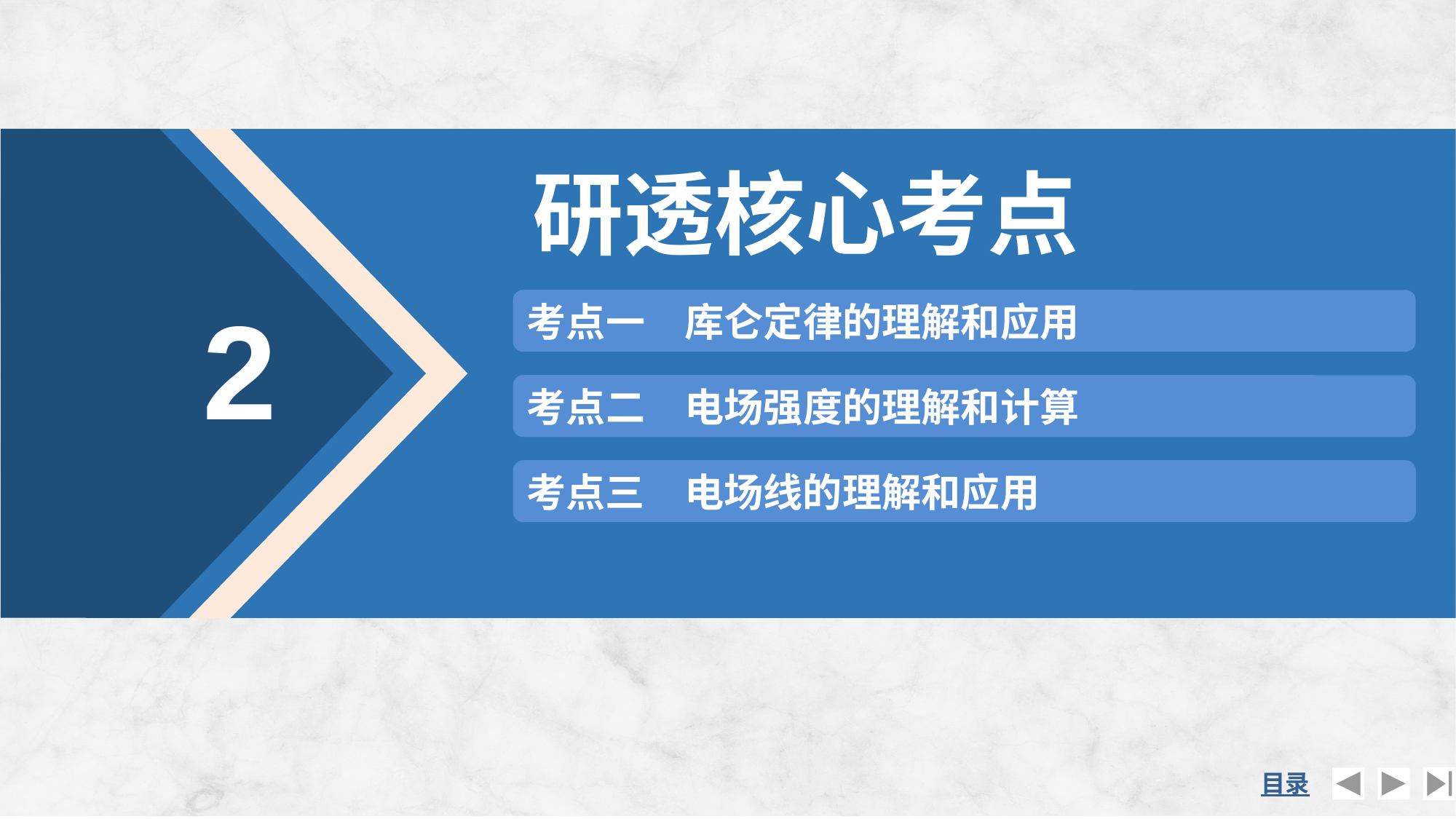

研透核心考点
2
考点一　库仑定律的理解和应用
考点二　电场强度的理解和计算
考点三　电场线的理解和应用